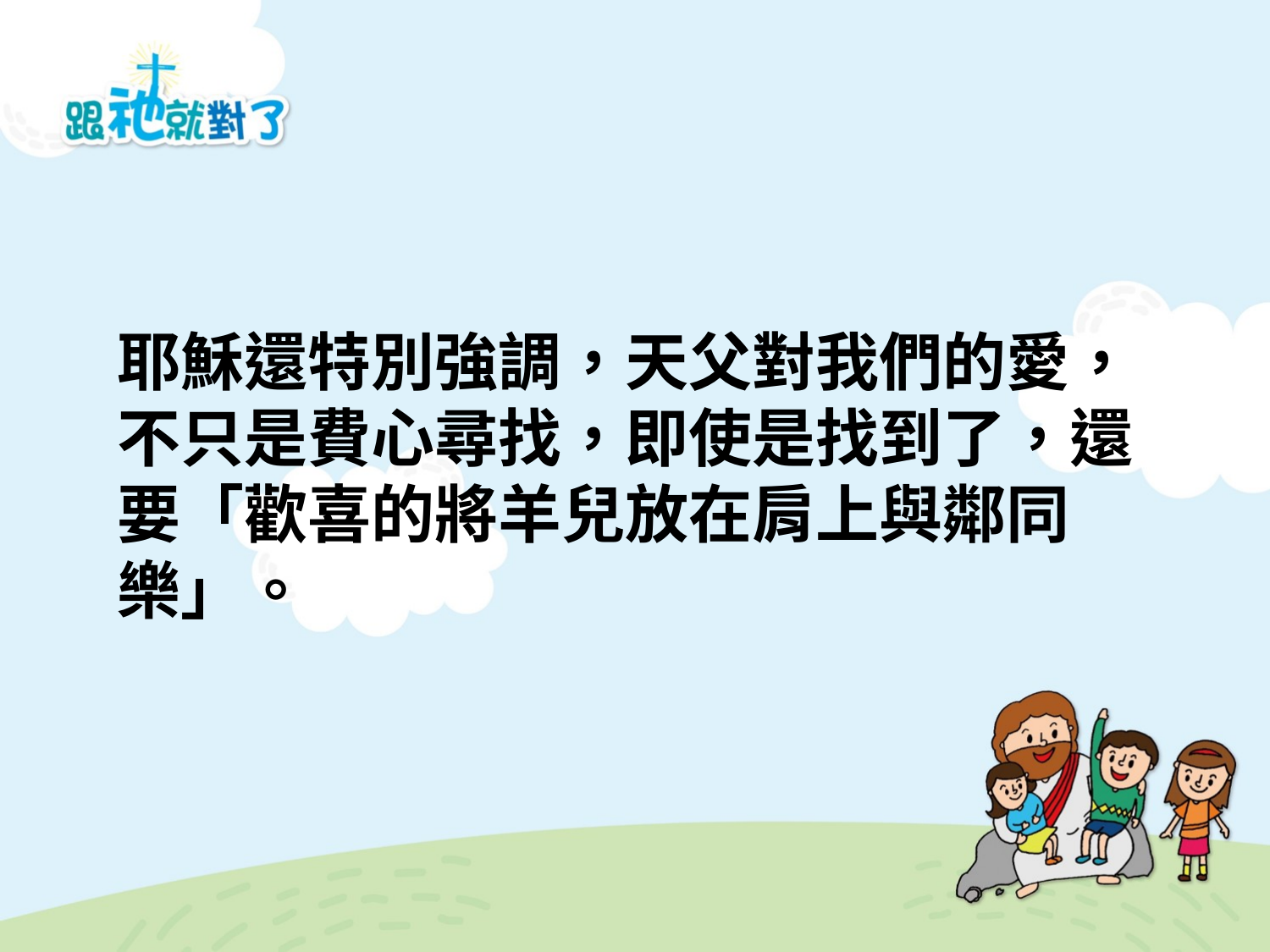

耶穌還特別強調，天父對我們的愛，不只是費心尋找，即使是找到了，還要「歡喜的將羊兒放在肩上與鄰同樂」。